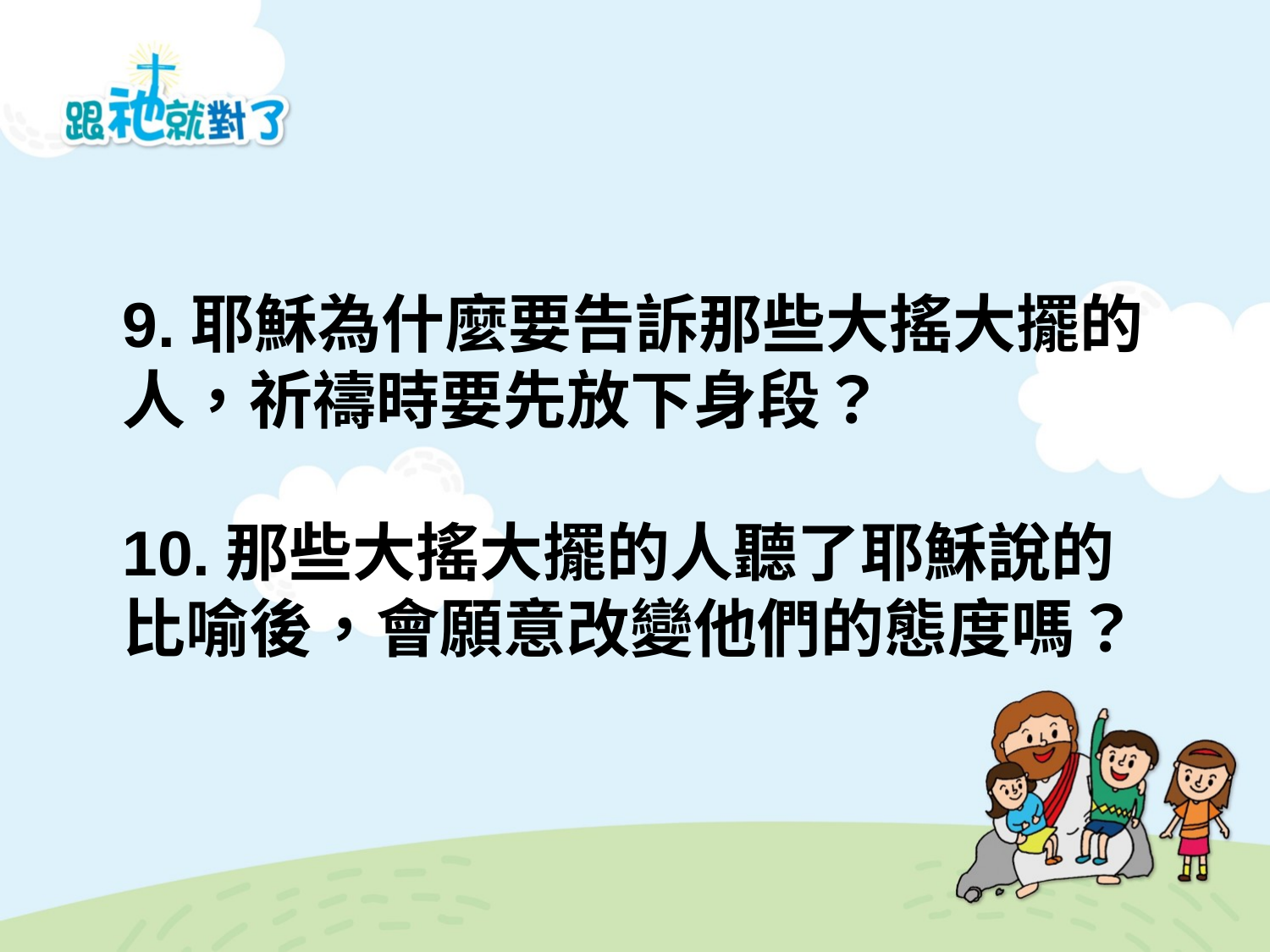

9.耶穌為什麼要告訴那些大搖大擺的人，祈禱時要先放下身段？

10.那些大搖大擺的人聽了耶穌說的比喻後，會願意改變他們的態度嗎？